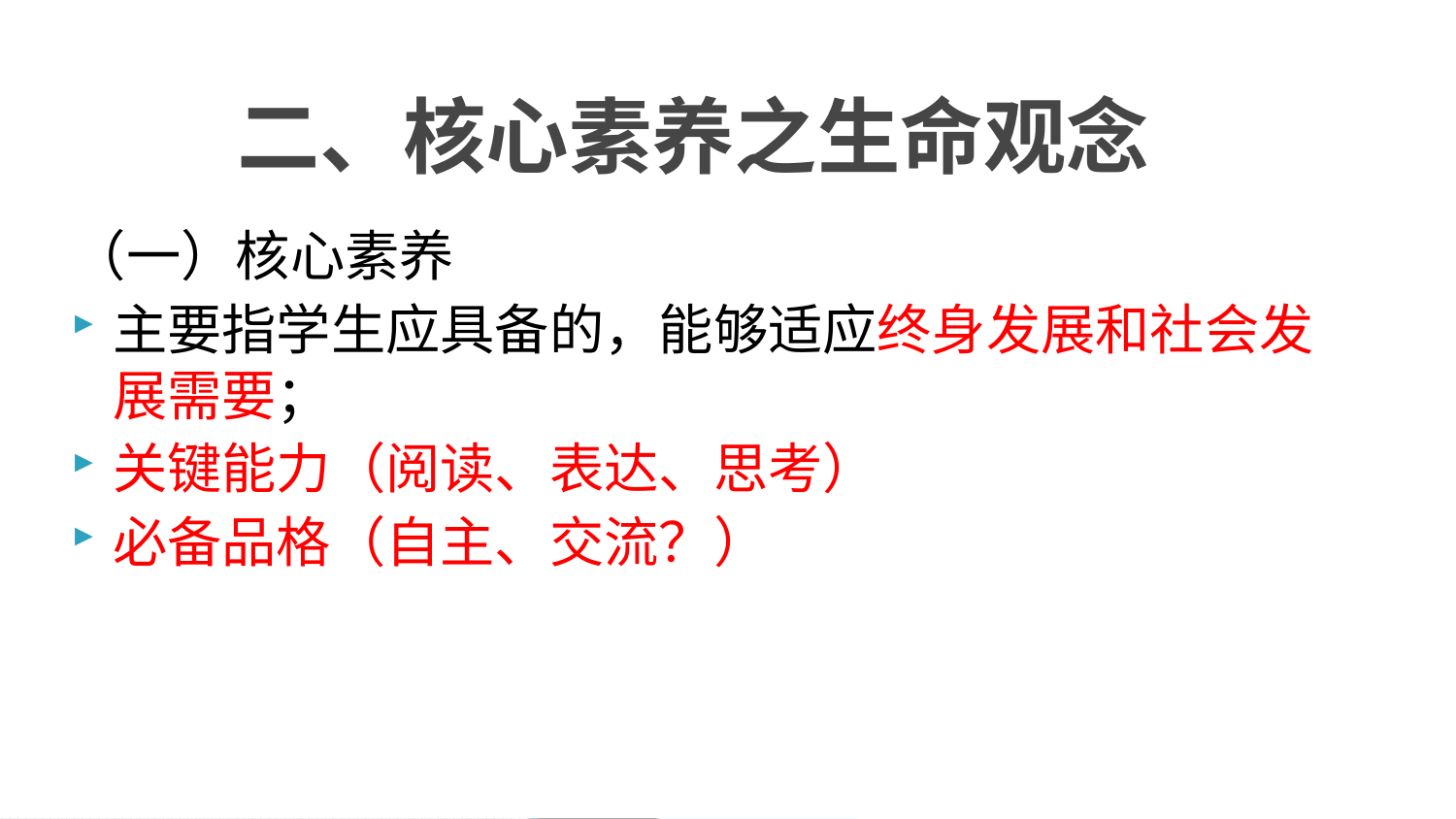

# 二、核心素养之生命观念
（一）核心素养
主要指学生应具备的，能够适应终身发展和社会发展需要；
关键能力（阅读、表达、思考）
必备品格（自主、交流？）